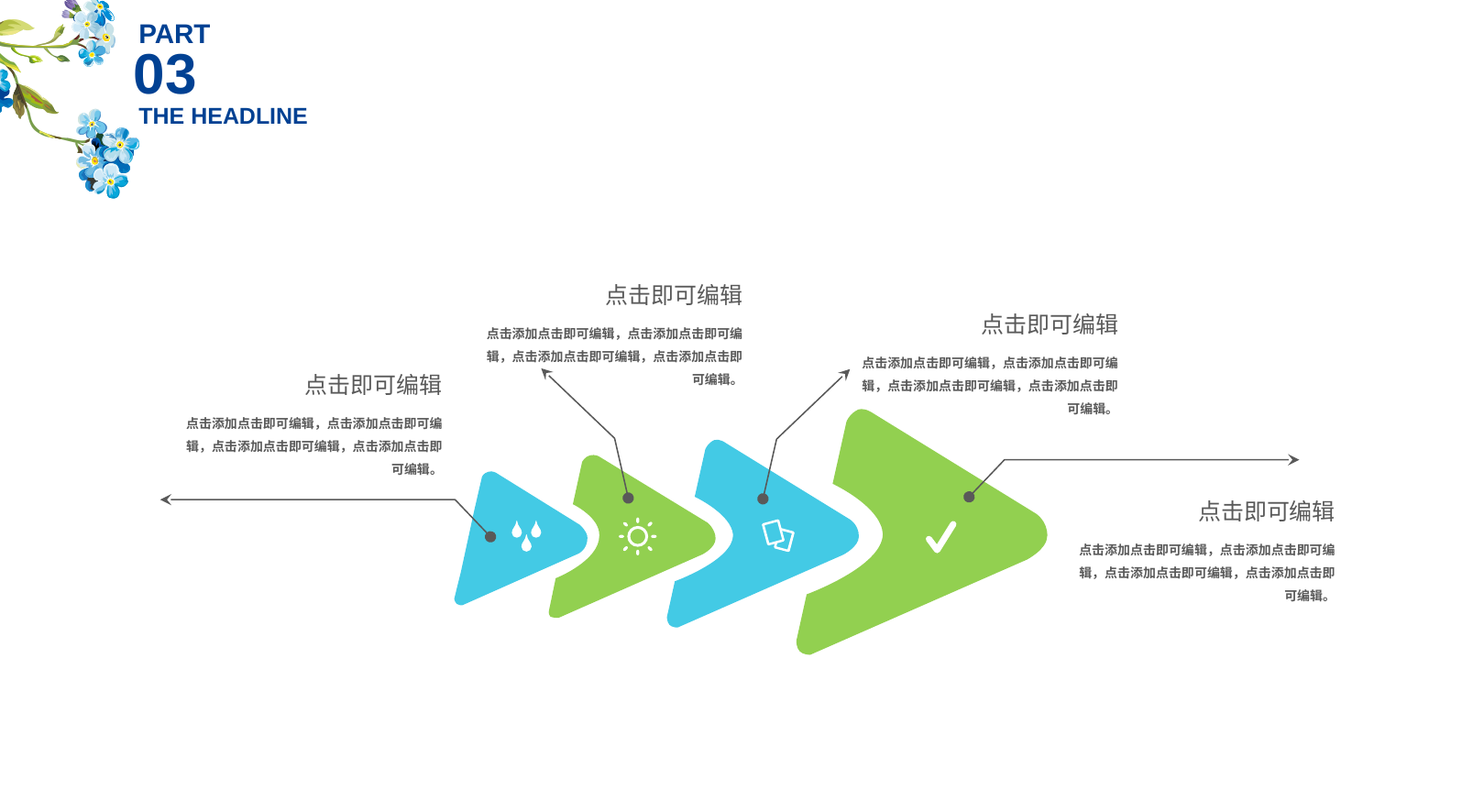

PART
03
THE HEADLINE
点击即可编辑
点击即可编辑
点击添加点击即可编辑，点击添加点击即可编辑，点击添加点击即可编辑，点击添加点击即可编辑。
点击添加点击即可编辑，点击添加点击即可编辑，点击添加点击即可编辑，点击添加点击即可编辑。
点击即可编辑

点击添加点击即可编辑，点击添加点击即可编辑，点击添加点击即可编辑，点击添加点击即可编辑。

点击即可编辑

点击添加点击即可编辑，点击添加点击即可编辑，点击添加点击即可编辑，点击添加点击即可编辑。